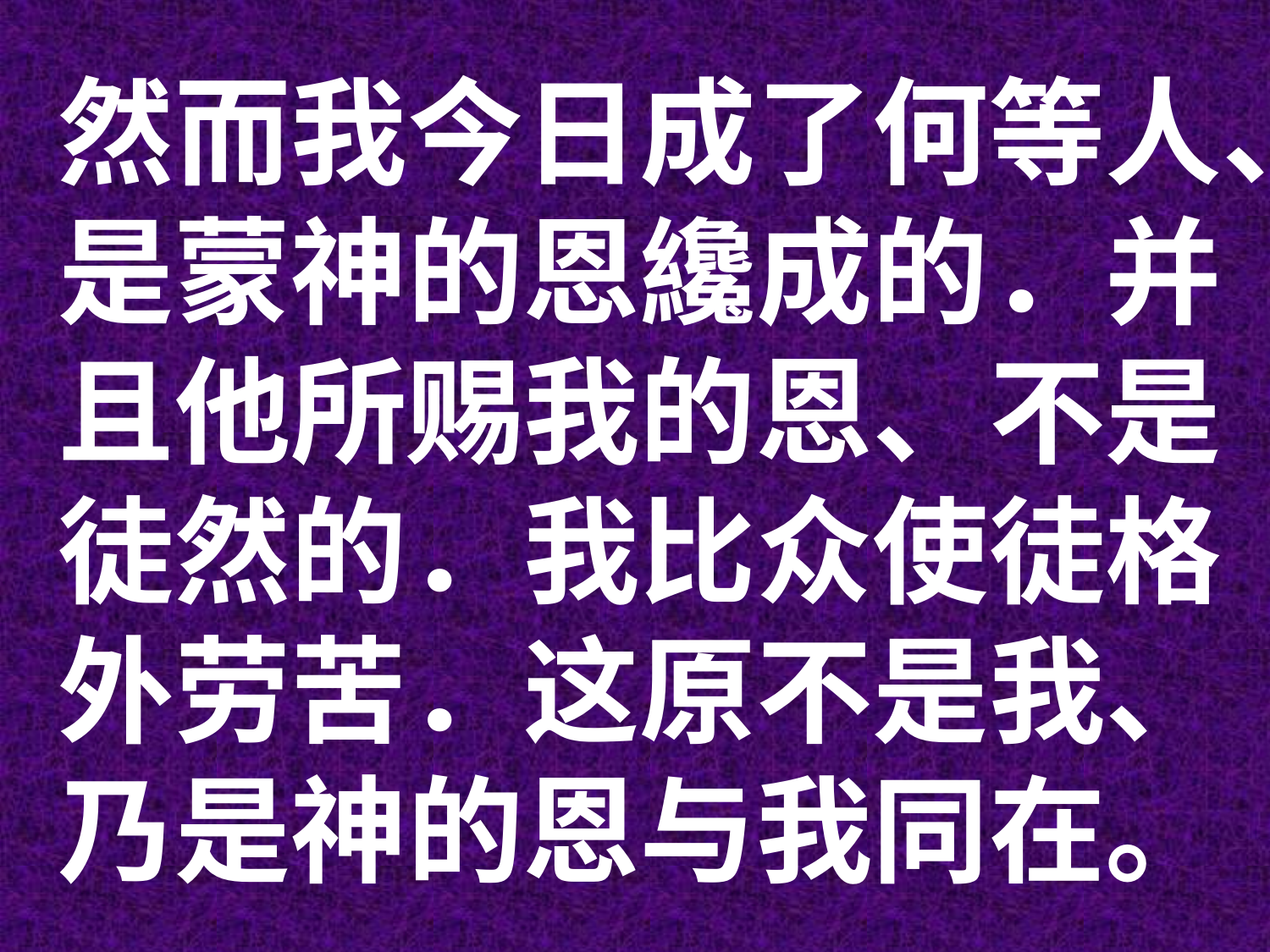

# 然而我今日成了何等人、是蒙神的恩纔成的．并且他所赐我的恩、不是徒然的．我比众使徒格外劳苦．这原不是我、乃是神的恩与我同在。